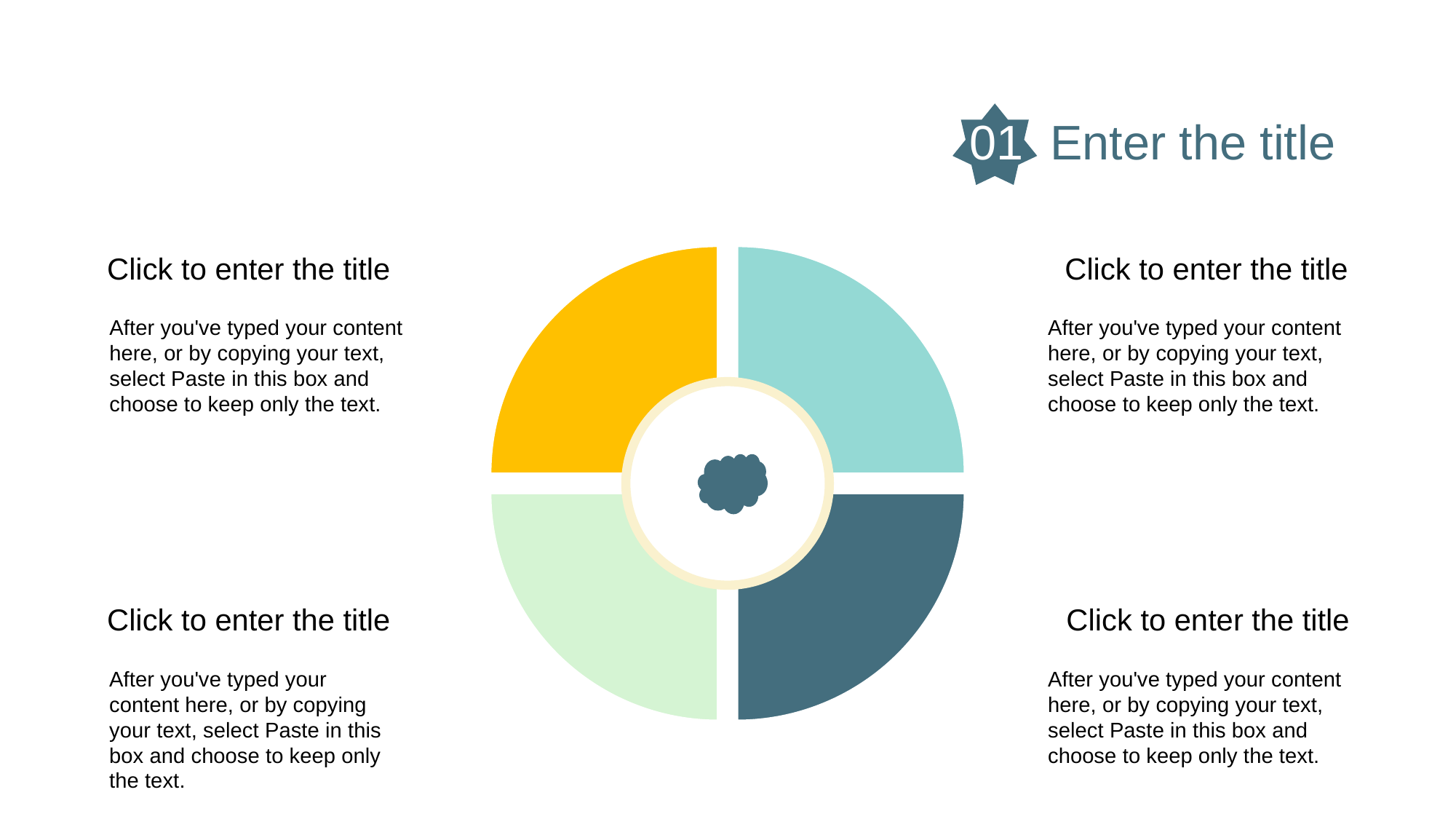

01  Enter the title

### Chart

| Category | 销售额 |
|---|---|
| 第一季度 | 2.0 |
| 第二季度 | 2.0 |
| 第三季度 | 2.0 |
| 第四季度 | 2.0 |
Click to enter the title
Click to enter the title
After you've typed your content here, or by copying your text, select Paste in this box and choose to keep only the text.
After you've typed your content here, or by copying your text, select Paste in this box and choose to keep only the text.

Click to enter the title
Click to enter the title
After you've typed your content here, or by copying your text, select Paste in this box and choose to keep only the text.
After you've typed your content here, or by copying your text, select Paste in this box and choose to keep only the text.